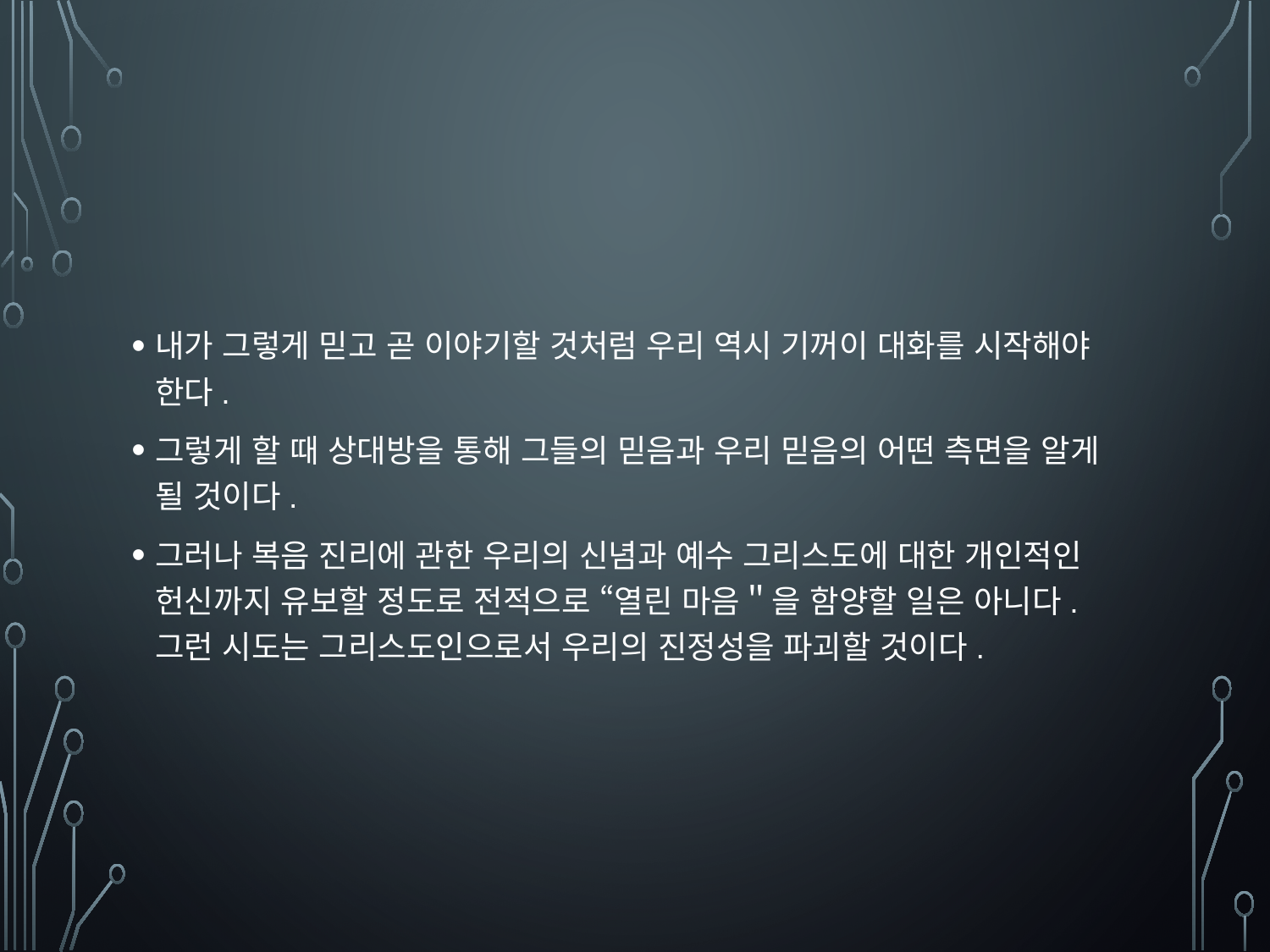

#
내가 그렇게 믿고 곧 이야기할 것처럼 우리 역시 기꺼이 대화를 시작해야 한다.
그렇게 할 때 상대방을 통해 그들의 믿음과 우리 믿음의 어떤 측면을 알게 될 것이다.
그러나 복음 진리에 관한 우리의 신념과 예수 그리스도에 대한 개인적인 헌신까지 유보할 정도로 전적으로 “열린 마음＂을 함양할 일은 아니다. 그런 시도는 그리스도인으로서 우리의 진정성을 파괴할 것이다.